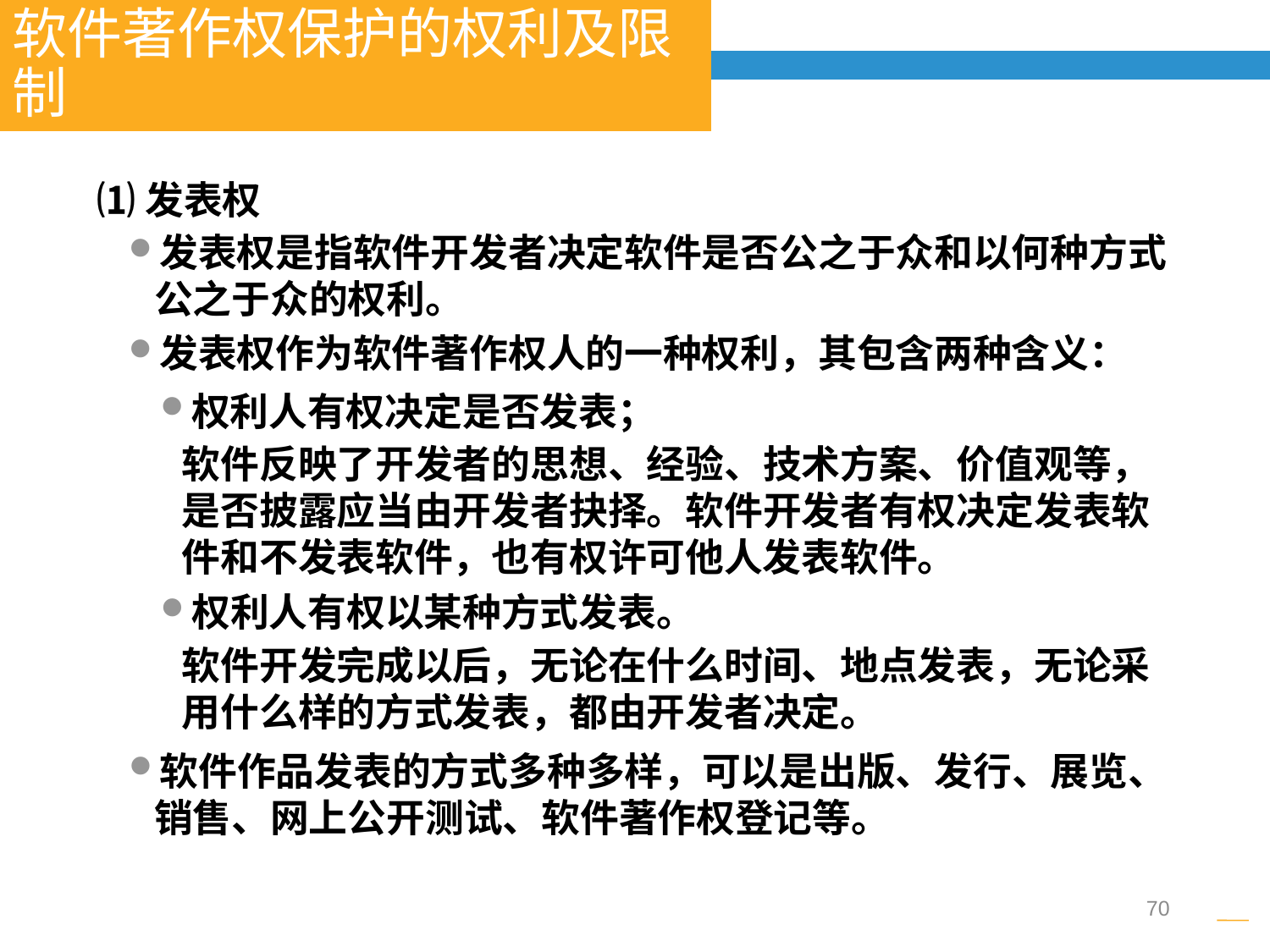

软件著作权保护的权利及限制
⑴发表权
发表权是指软件开发者决定软件是否公之于众和以何种方式公之于众的权利。
发表权作为软件著作权人的一种权利，其包含两种含义：
权利人有权决定是否发表；
软件反映了开发者的思想、经验、技术方案、价值观等，是否披露应当由开发者抉择。软件开发者有权决定发表软件和不发表软件，也有权许可他人发表软件。
权利人有权以某种方式发表。
软件开发完成以后，无论在什么时间、地点发表，无论采用什么样的方式发表，都由开发者决定。
软件作品发表的方式多种多样，可以是出版、发行、展览、销售、网上公开测试、软件著作权登记等。
70